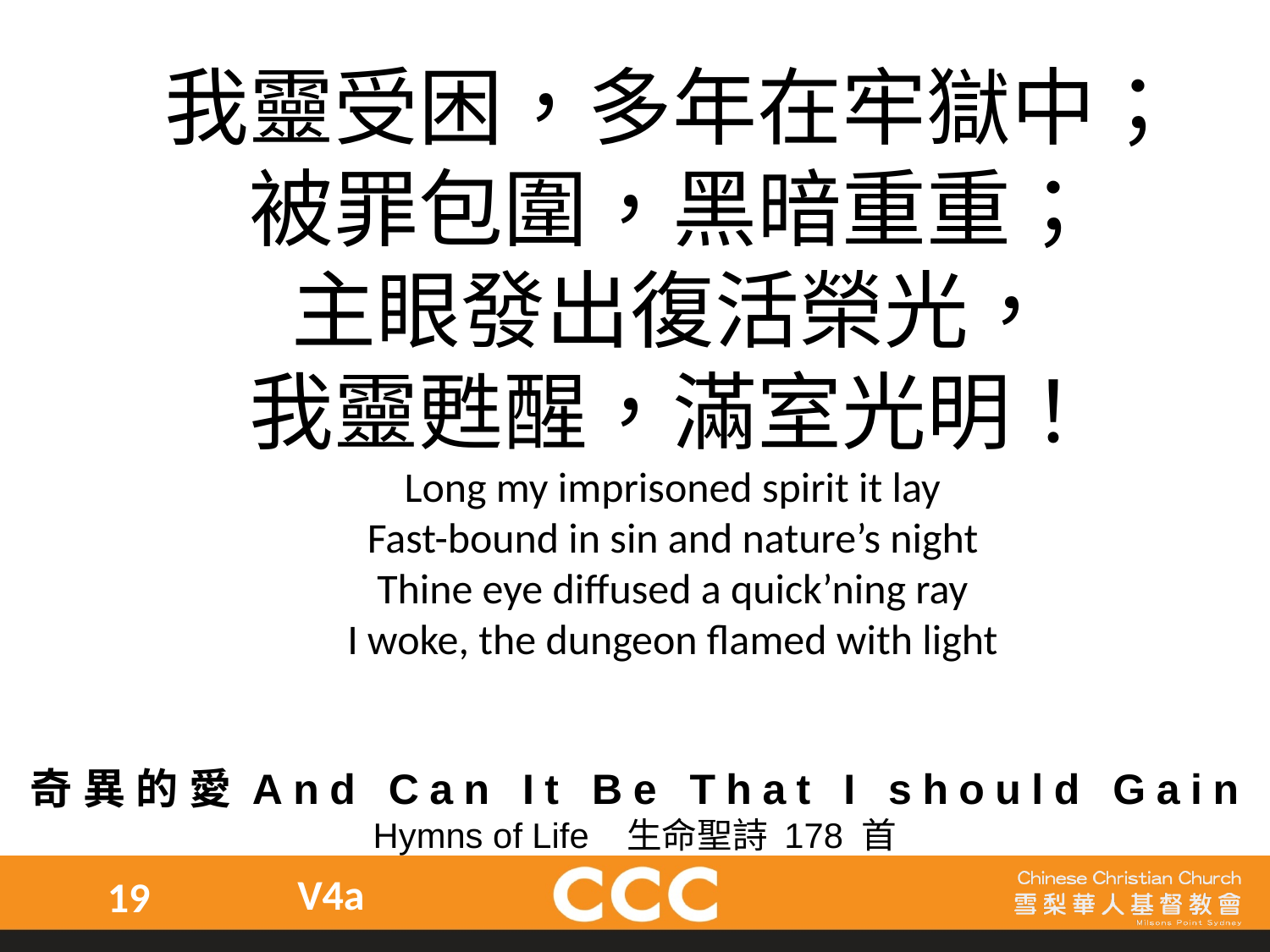

我靈受困，多年在牢獄中；
被罪包圍，黑暗重重；
主眼發出復活榮光，
我靈甦醒，滿室光明！
Long my imprisoned spirit it lay
Fast-bound in sin and nature’s night
Thine eye diffused a quick’ning ray
I woke, the dungeon flamed with light
奇異的愛And Can It Be That I should Gain
Hymns of Life   生命聖詩 178 首
V4a
19